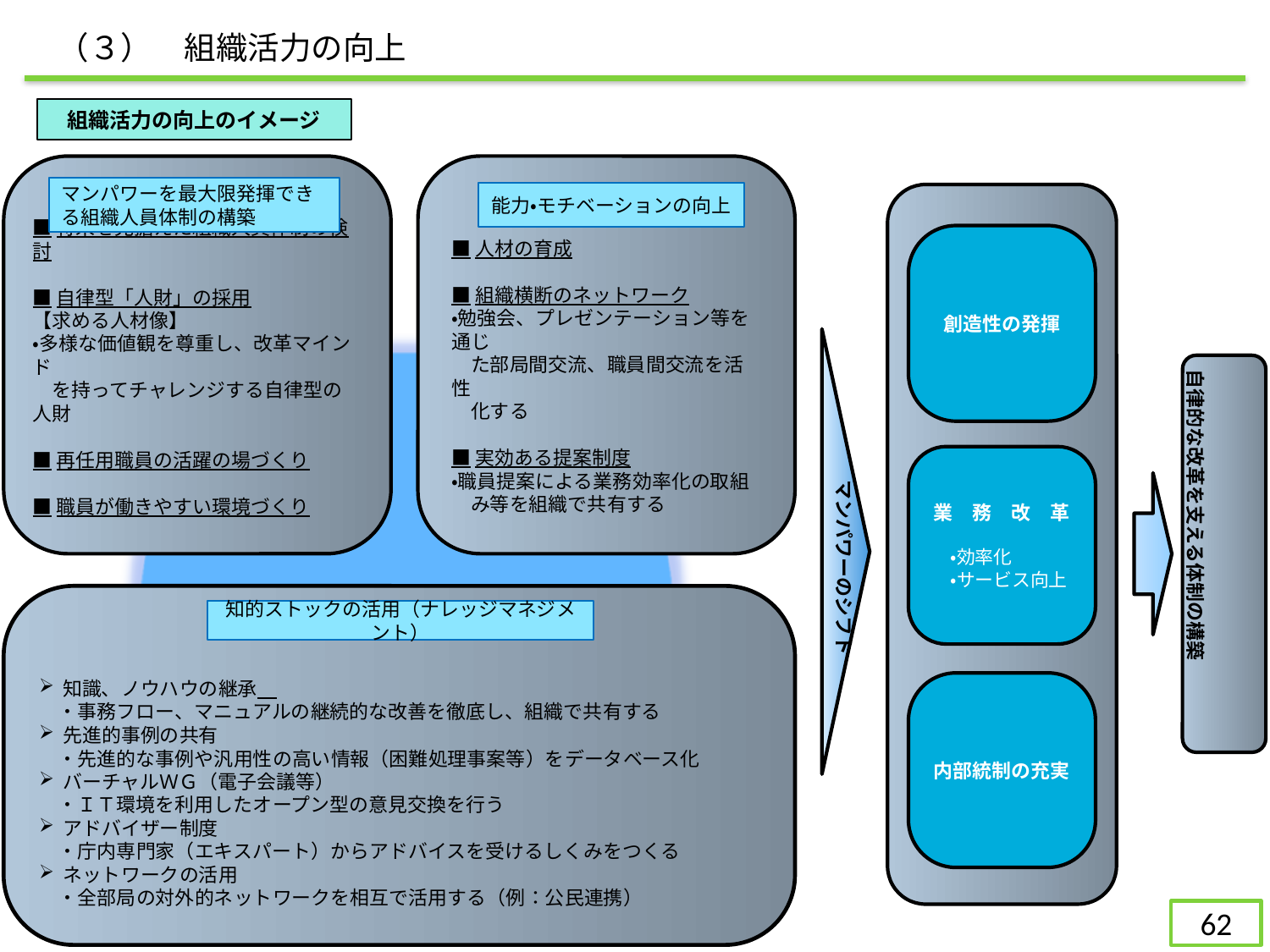

（３）　組織活力の向上
組織活力の向上のイメージ

■将来を見据えた組織人員体制の検討

■自律型「人財」の採用
【求める人材像】
・多様な価値観を尊重し、改革マインド
　を持ってチャレンジする自律型の人財

■再任用職員の活躍の場づくり

■職員が働きやすい環境づくり

■人材の育成

■組織横断のネットワーク
・勉強会、プレゼンテーション等を通じ
　た部局間交流、職員間交流を活性
　化する

■実効ある提案制度
・職員提案による業務効率化の取組
　み等を組織で共有する

マンパワーを最大限発揮できる組織人員体制の構築
能力・モチベーションの向上

創造性の発揮
業　務　改　革

　・効率化
　・サービス向上
内部統制の充実
マンパワーのシフト

自律的な改革を支える体制の構築

知識、ノウハウの継承
　・事務フロー、マニュアルの継続的な改善を徹底し、組織で共有する
先進的事例の共有
　・先進的な事例や汎用性の高い情報（困難処理事案等）をデータベース化
バーチャルＷＧ（電子会議等）
　・ＩＴ環境を利用したオープン型の意見交換を行う
アドバイザー制度
　・庁内専門家（エキスパート）からアドバイスを受けるしくみをつくる
ネットワークの活用
　・全部局の対外的ネットワークを相互で活用する（例：公民連携）

知的ストックの活用（ナレッジマネジメント）

62